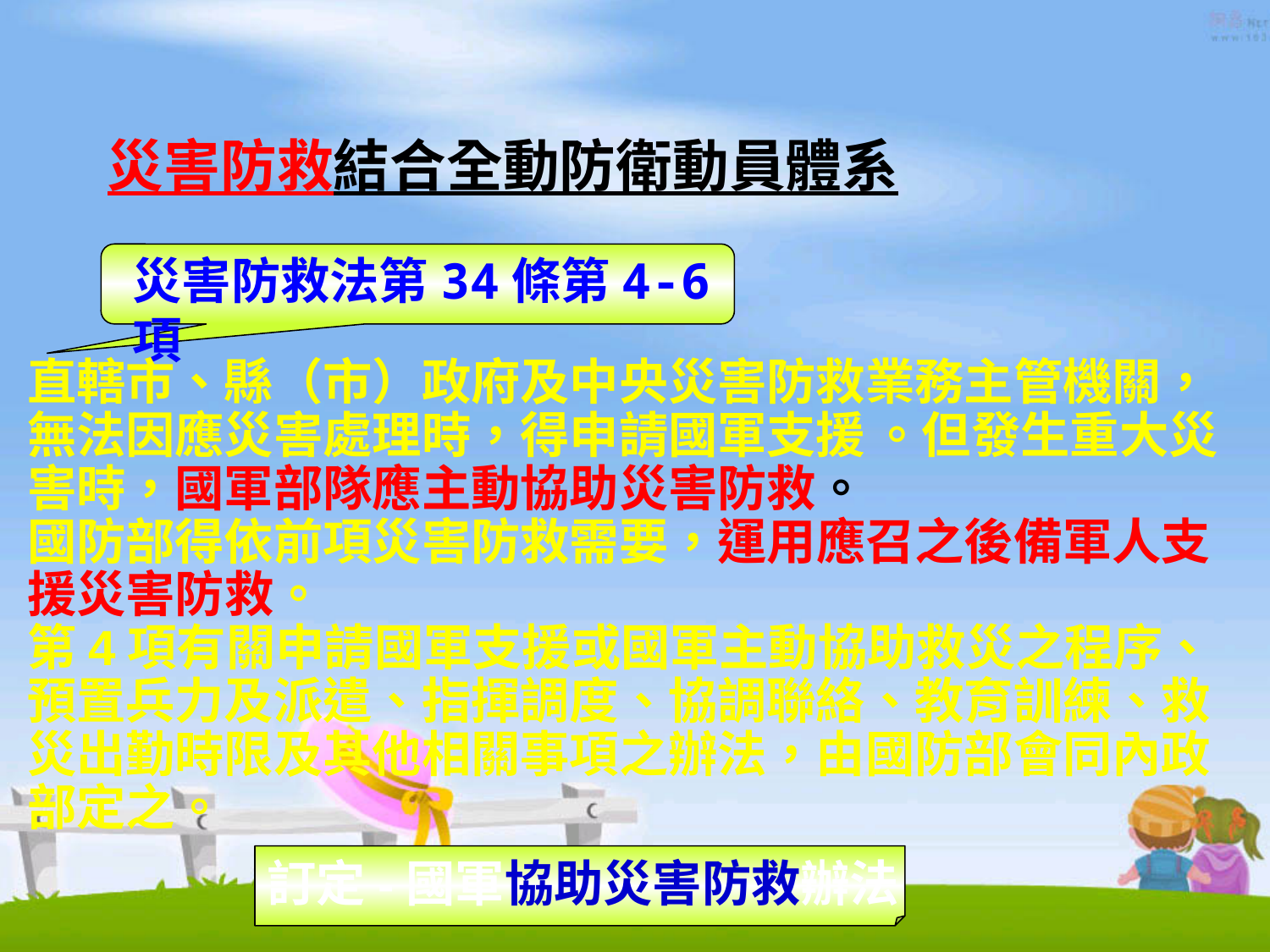

災害防救結合全動防衛動員體系

災害防救法第34條第4-6項
直轄市、縣（市）政府及中央災害防救業務主管機關，
無法因應災害處理時，得申請國軍支援 。但發生重大災
害時，國軍部隊應主動協助災害防救。
國防部得依前項災害防救需要，運用應召之後備軍人支
援災害防救。
第4項有關申請國軍支援或國軍主動協助救災之程序、
預置兵力及派遣、指揮調度、協調聯絡、教育訓練、救
災出勤時限及其他相關事項之辦法，由國防部會同內政
部定之。
訂定-國軍協助災害防救辦法